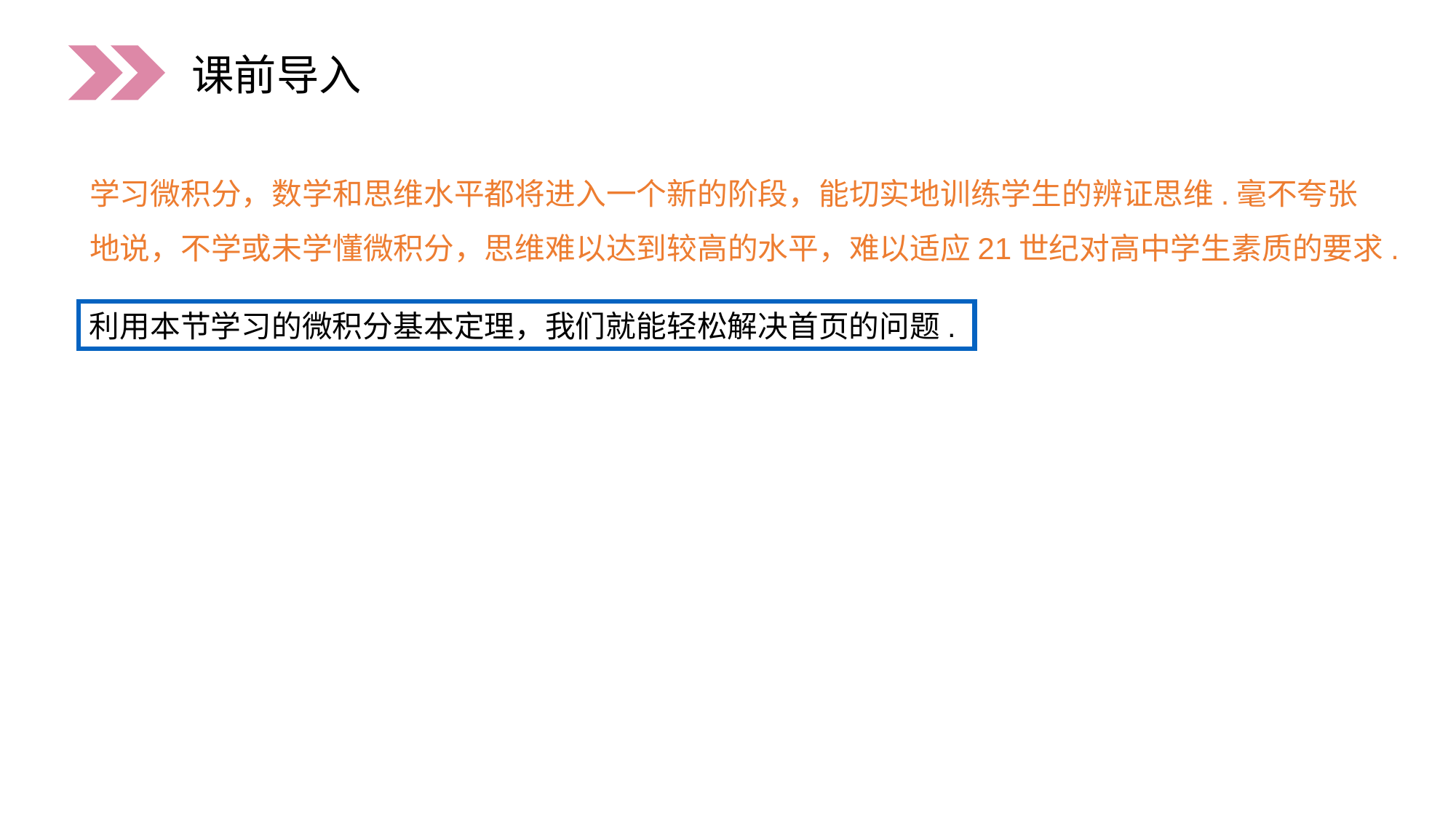

课前导入
学习微积分，数学和思维水平都将进入一个新的阶段，能切实地训练学生的辨证思维.毫不夸张地说，不学或未学懂微积分，思维难以达到较高的水平，难以适应21世纪对高中学生素质的要求.
利用本节学习的微积分基本定理，我们就能轻松解决首页的问题.